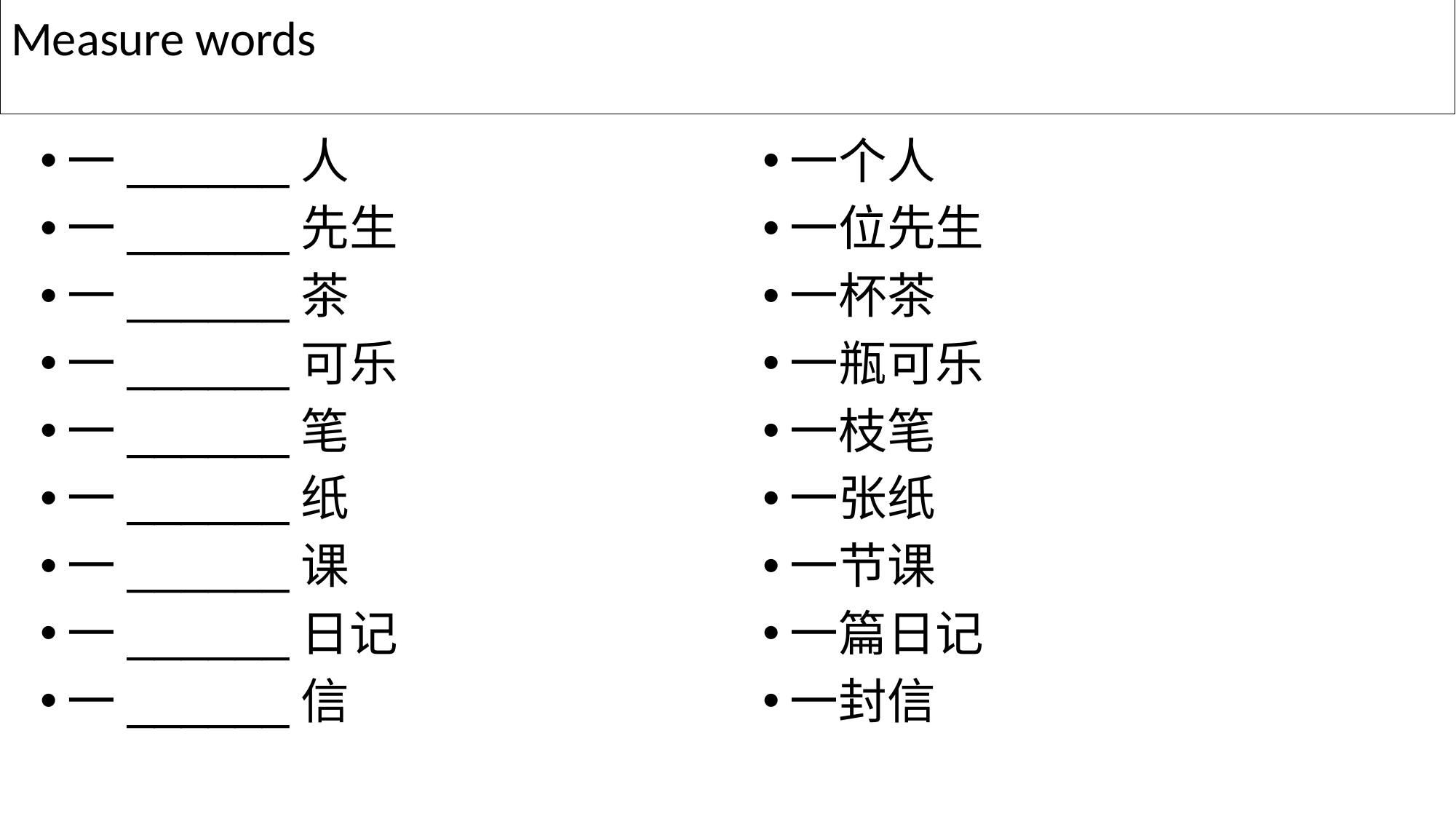

# Measure words
一______人
一______先生
一______茶
一______可乐
一______笔
一______纸
一______课
一______日记
一______信
一个人
一位先生
一杯茶
一瓶可乐
一枝笔
一张纸
一节课
一篇日记
一封信